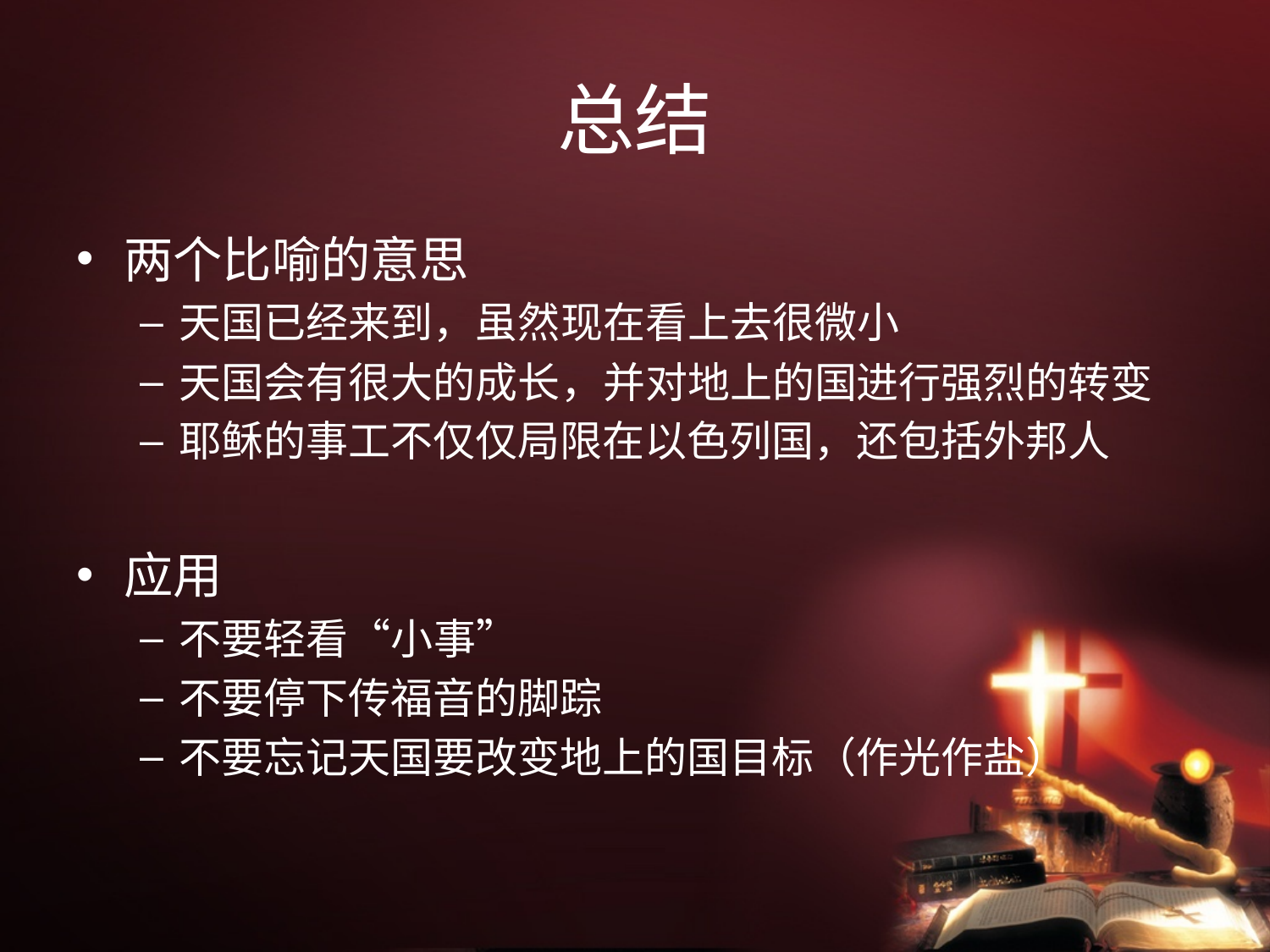

# 总结
两个比喻的意思
天国已经来到，虽然现在看上去很微小
天国会有很大的成长，并对地上的国进行强烈的转变
耶稣的事工不仅仅局限在以色列国，还包括外邦人

应用
不要轻看“小事”
不要停下传福音的脚踪
不要忘记天国要改变地上的国目标（作光作盐）